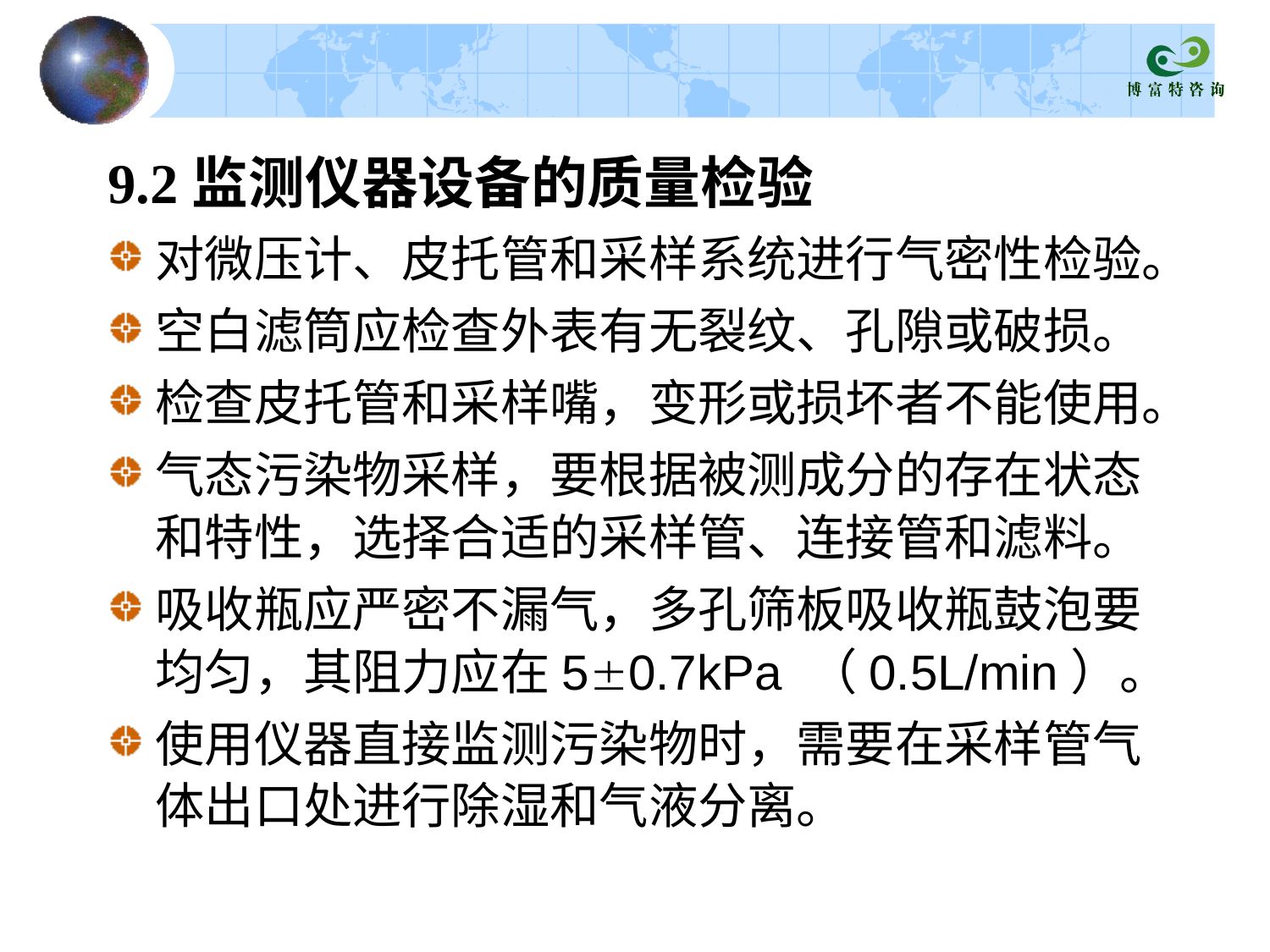

9.2监测仪器设备的质量检验
对微压计、皮托管和采样系统进行气密性检验。
空白滤筒应检查外表有无裂纹、孔隙或破损。
检查皮托管和采样嘴，变形或损坏者不能使用。
气态污染物采样，要根据被测成分的存在状态和特性，选择合适的采样管、连接管和滤料。
吸收瓶应严密不漏气，多孔筛板吸收瓶鼓泡要均匀，其阻力应在5±0.7kPa （0.5L/min）。
使用仪器直接监测污染物时，需要在采样管气体出口处进行除湿和气液分离。